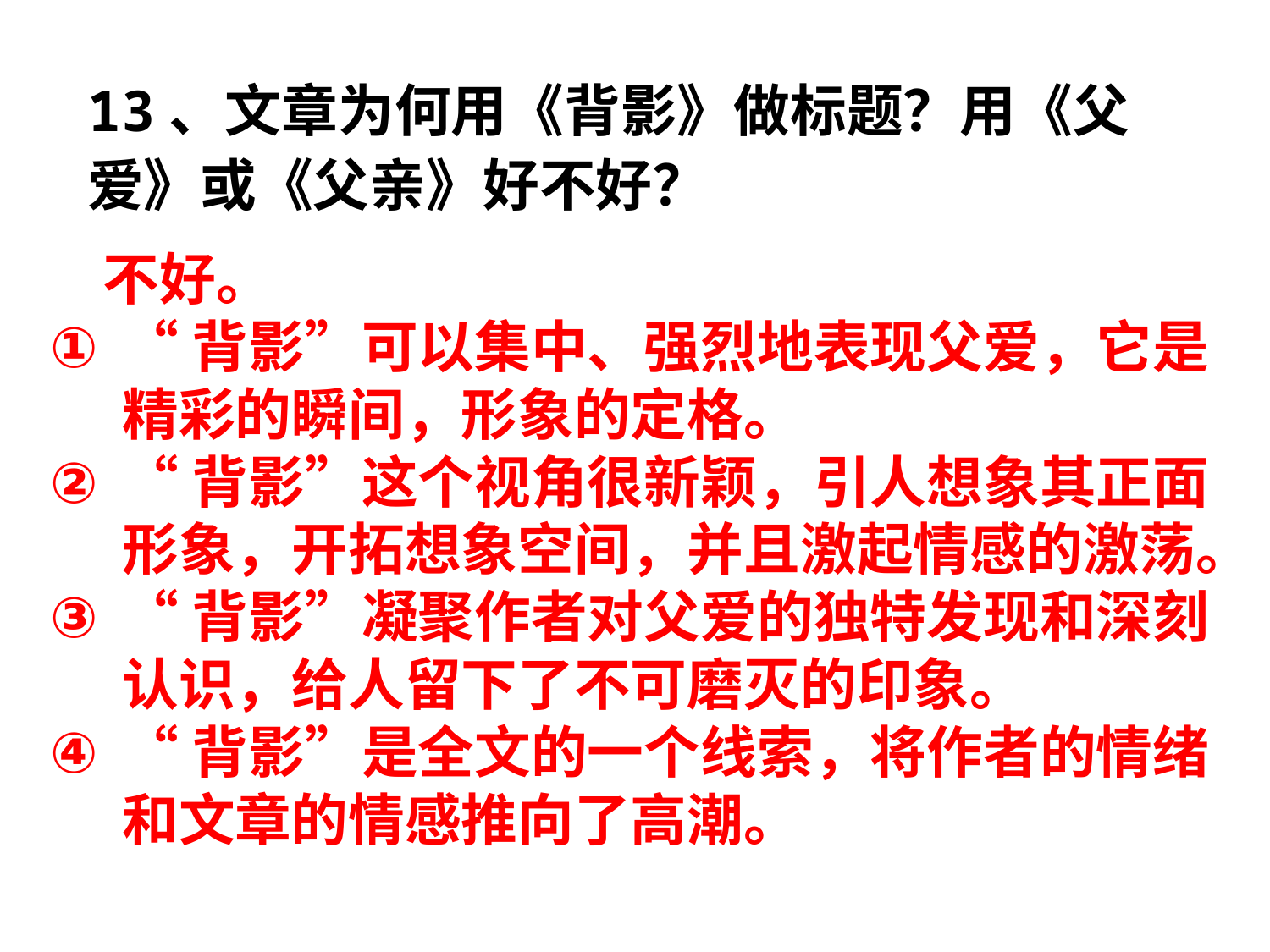

13、文章为何用《背影》做标题？用《父爱》或《父亲》好不好？
   不好。
“背影”可以集中、强烈地表现父爱，它是精彩的瞬间，形象的定格。
“背影”这个视角很新颖，引人想象其正面形象，开拓想象空间，并且激起情感的激荡。
“背影”凝聚作者对父爱的独特发现和深刻认识，给人留下了不可磨灭的印象。
“背影”是全文的一个线索，将作者的情绪和文章的情感推向了高潮。